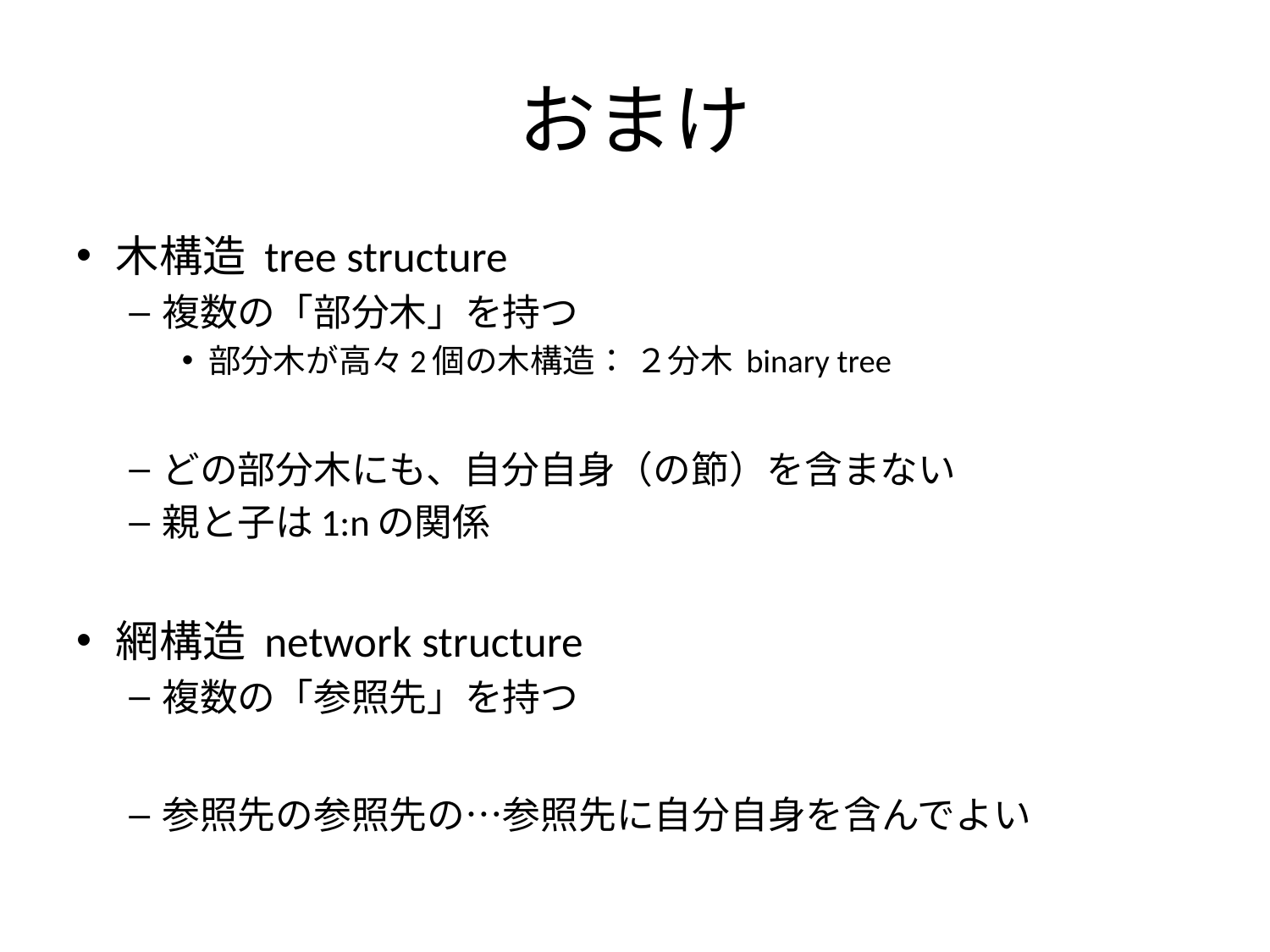

# おまけ
木構造 tree structure
複数の「部分木」を持つ
部分木が高々2個の木構造： ２分木 binary tree

どの部分木にも、自分自身（の節）を含まない
親と子は1:nの関係

網構造 network structure
複数の「参照先」を持つ

参照先の参照先の…参照先に自分自身を含んでよい